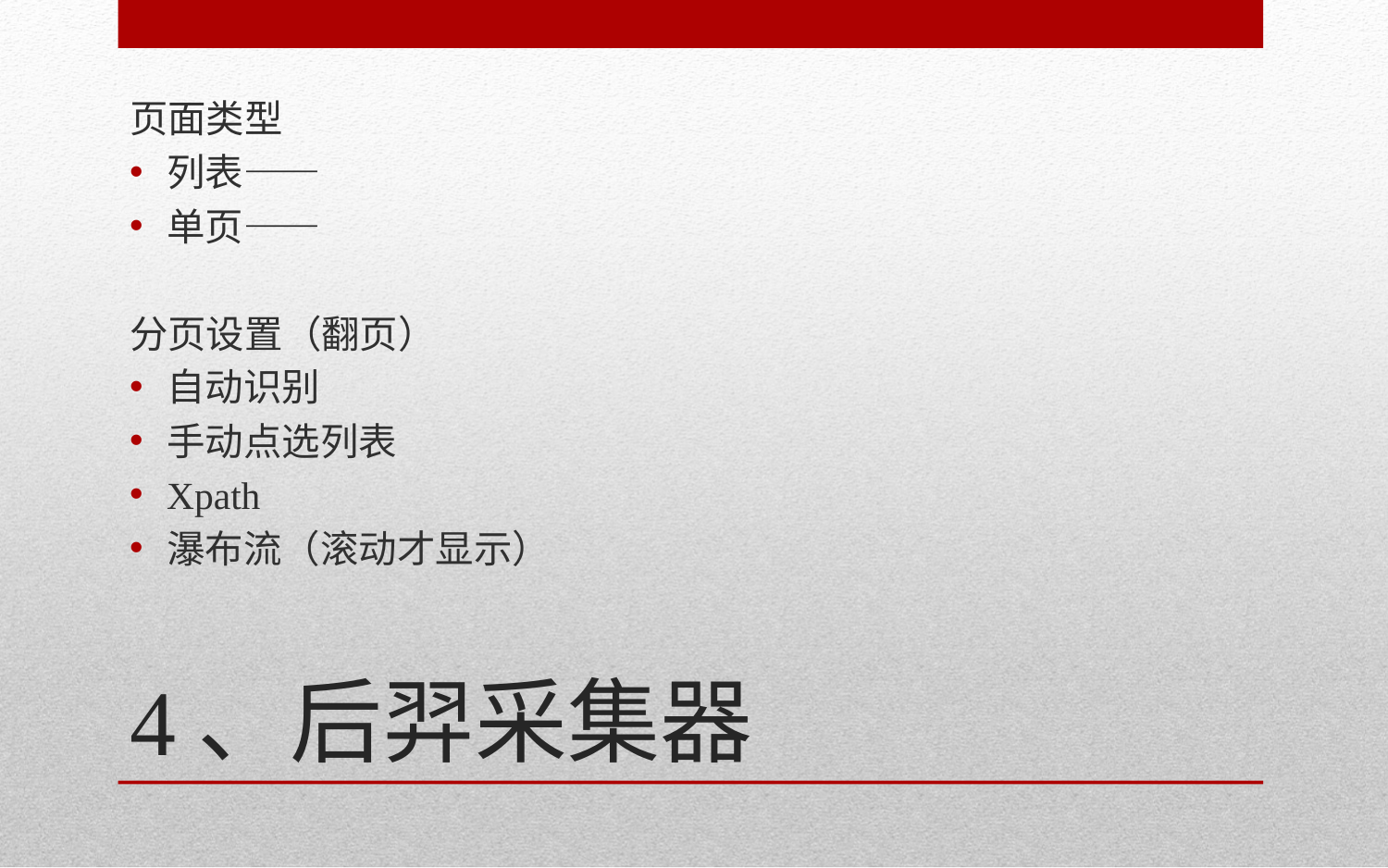

页面类型
列表——
单页——

分页设置（翻页）
自动识别
手动点选列表
Xpath
瀑布流（滚动才显示）
# 4、后羿采集器